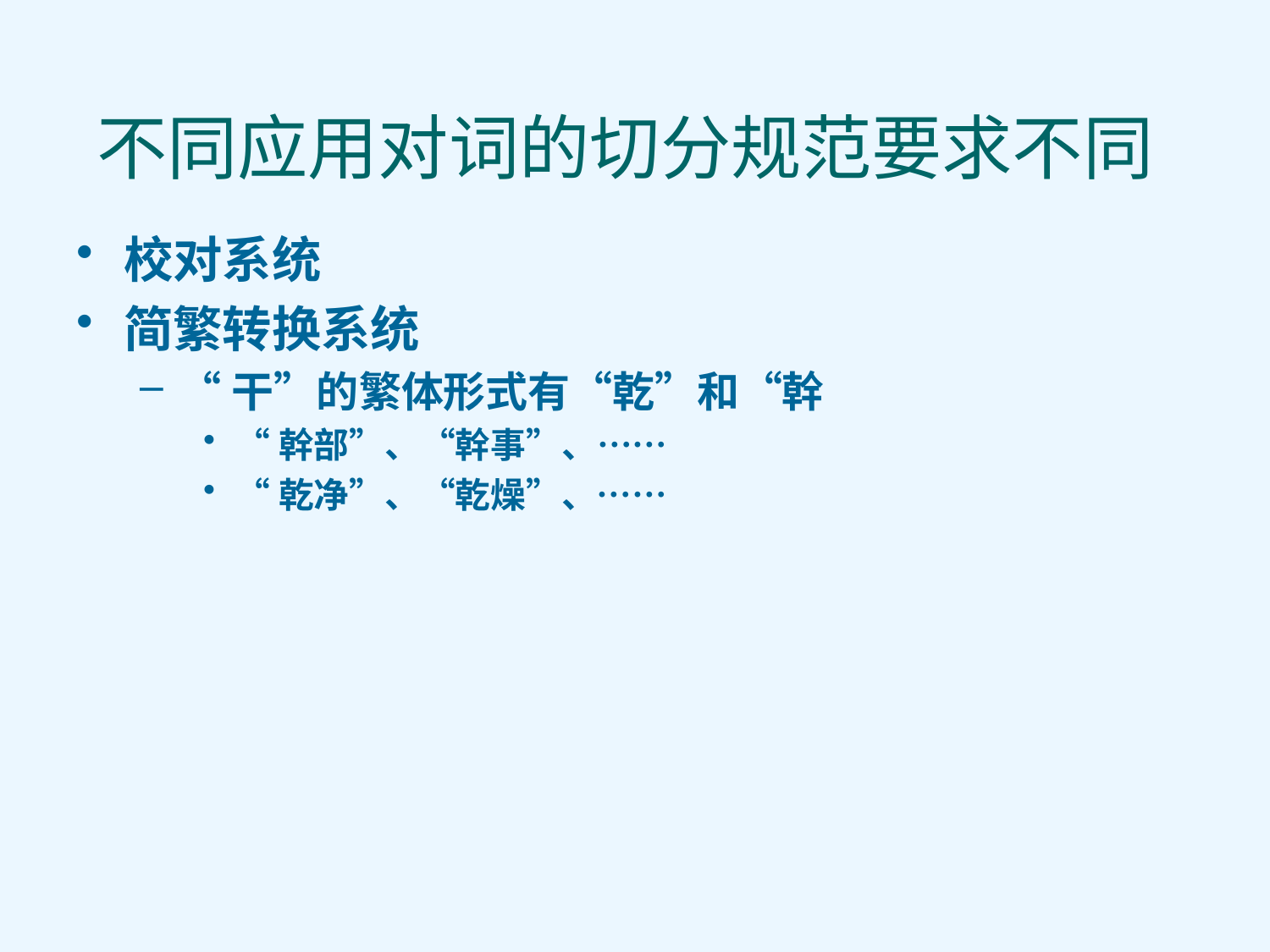

不同应用对词的切分规范要求不同
校对系统
简繁转换系统
“干”的繁体形式有“乾”和“幹
“幹部”、“幹事”、……
“乾净”、“乾燥”、……